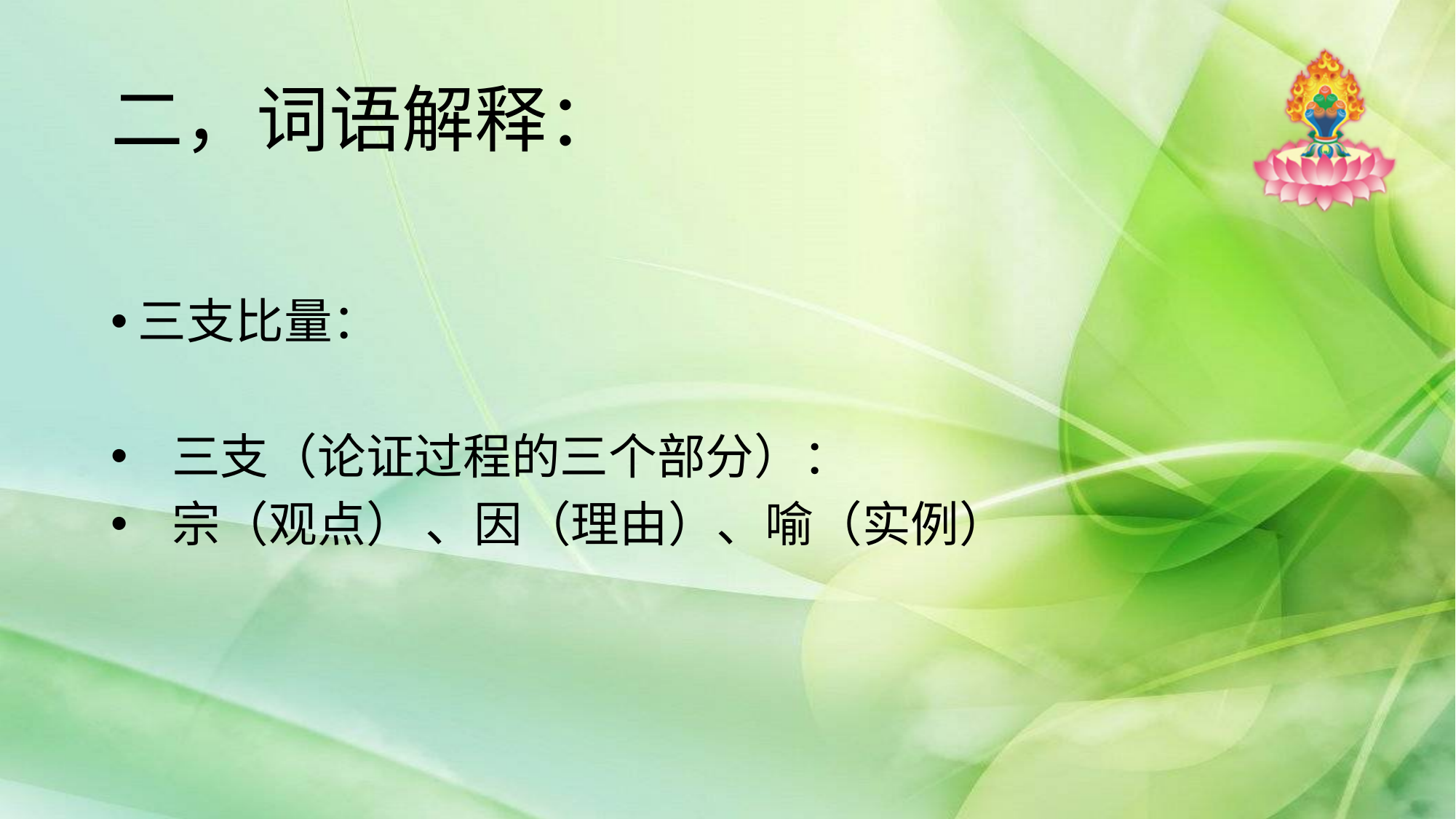

# 二，词语解释：

三支比量：

  三支（论证过程的三个部分）：
  宗（观点） 、因（理由）、喻（实例）